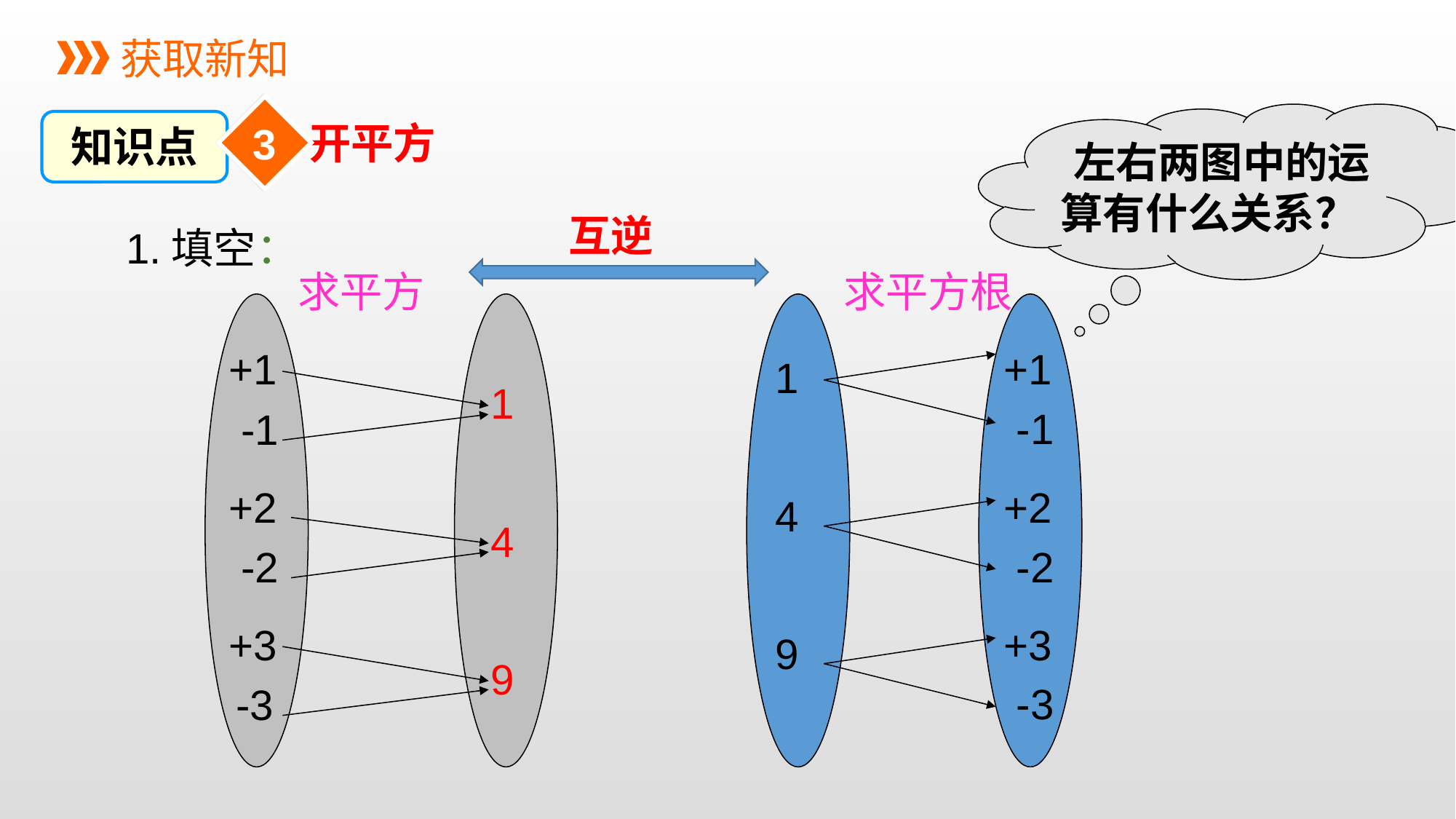

获取新知

3
知识点
开平方
 左右两图中的运算有什么关系？
1.填空：
互逆
求平方根
求平方

+1
+1
1

1

-1
-1

+2
+2
4

4

-2
-2

+3
+3
9

9

-3
-3